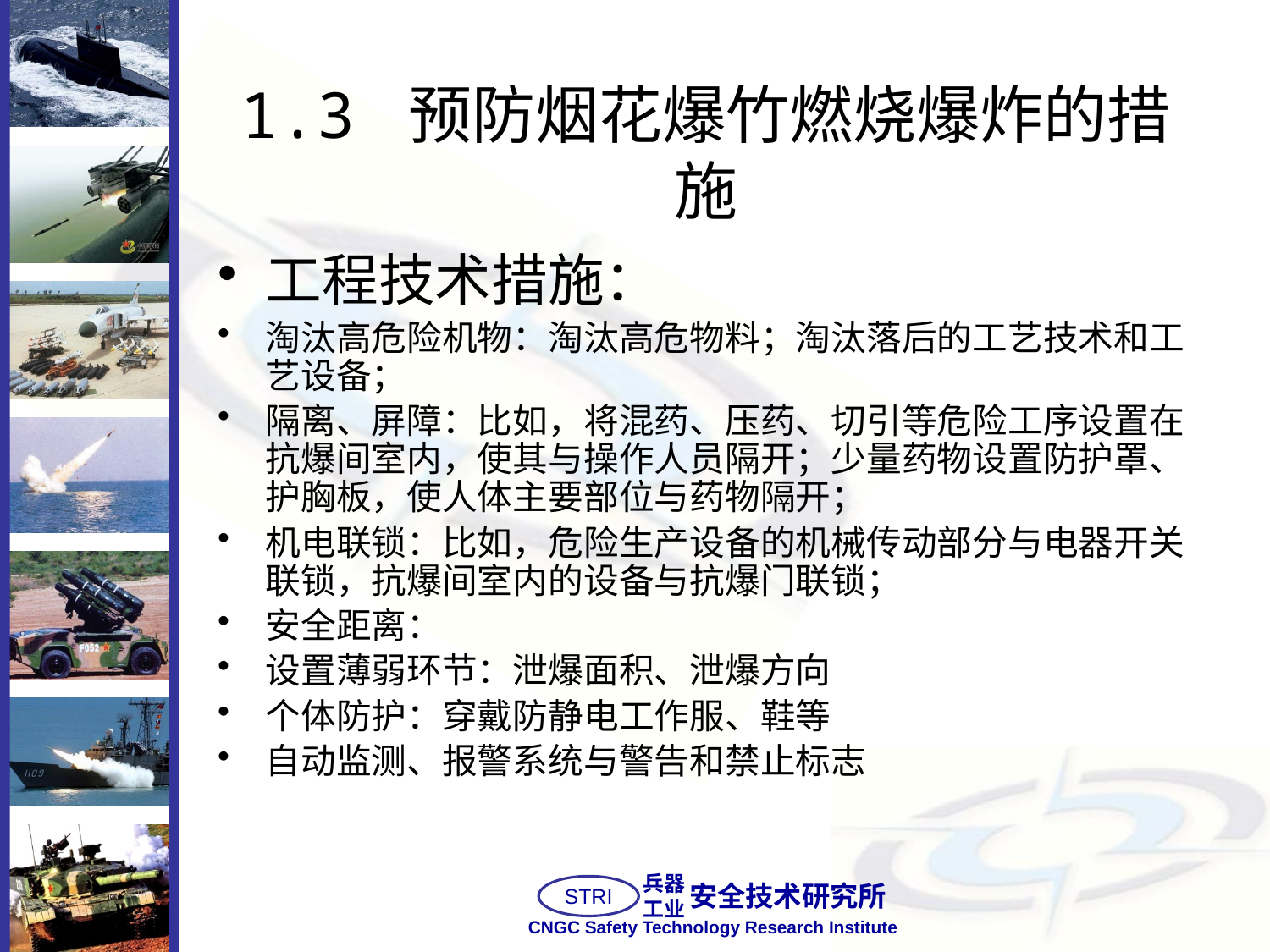

# 1.3 预防烟花爆竹燃烧爆炸的措施
工程技术措施：
淘汰高危险机物：淘汰高危物料；淘汰落后的工艺技术和工艺设备；
隔离、屏障：比如，将混药、压药、切引等危险工序设置在抗爆间室内，使其与操作人员隔开；少量药物设置防护罩、护胸板，使人体主要部位与药物隔开；
机电联锁：比如，危险生产设备的机械传动部分与电器开关联锁，抗爆间室内的设备与抗爆门联锁；
安全距离：
设置薄弱环节：泄爆面积、泄爆方向
个体防护：穿戴防静电工作服、鞋等
自动监测、报警系统与警告和禁止标志